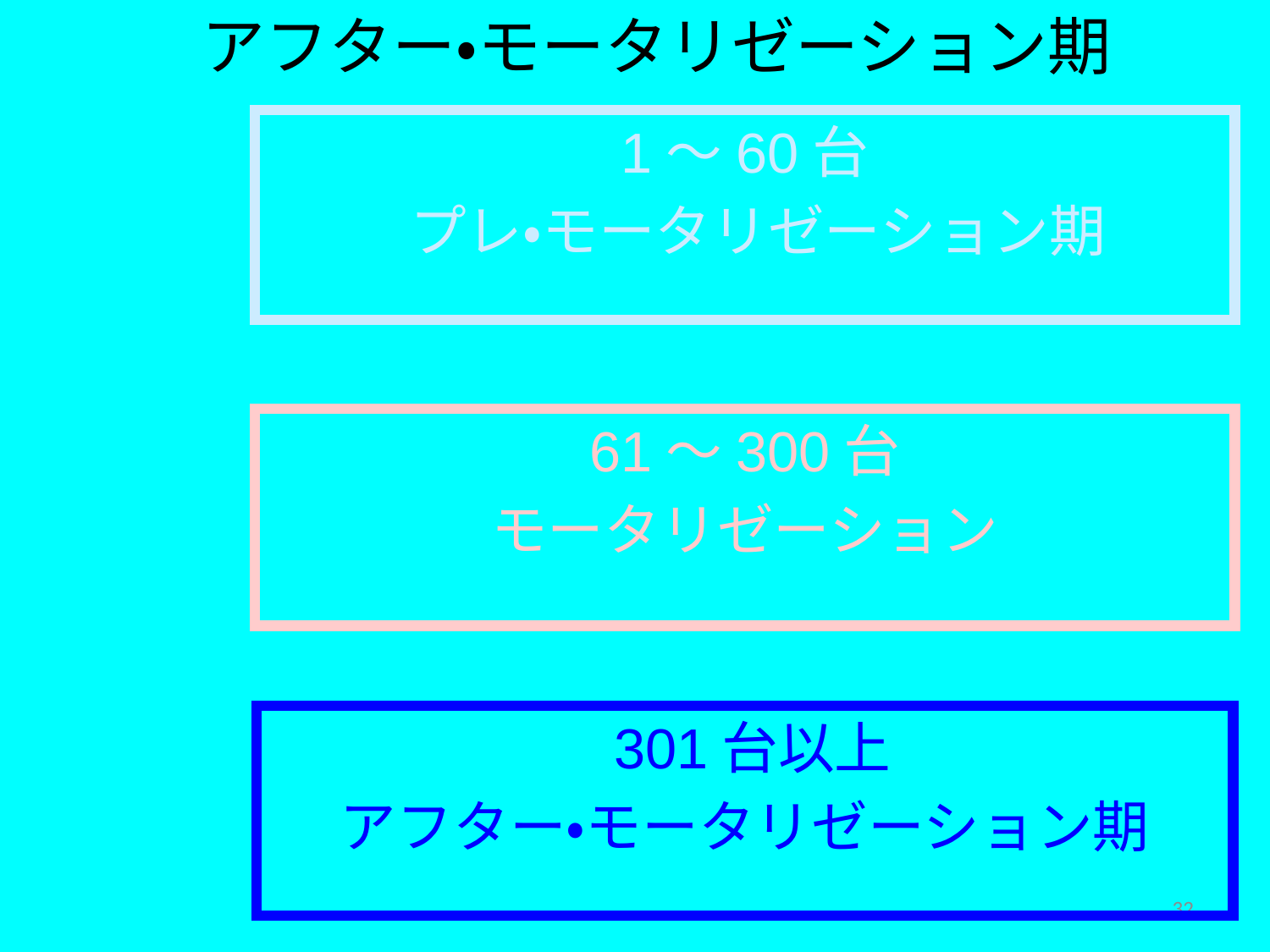

アフター・モータリゼーション期

1～60台
 プレ・モータリゼーション期

61～300台
モータリゼーション
 301台以上
アフター・モータリゼーション期
32